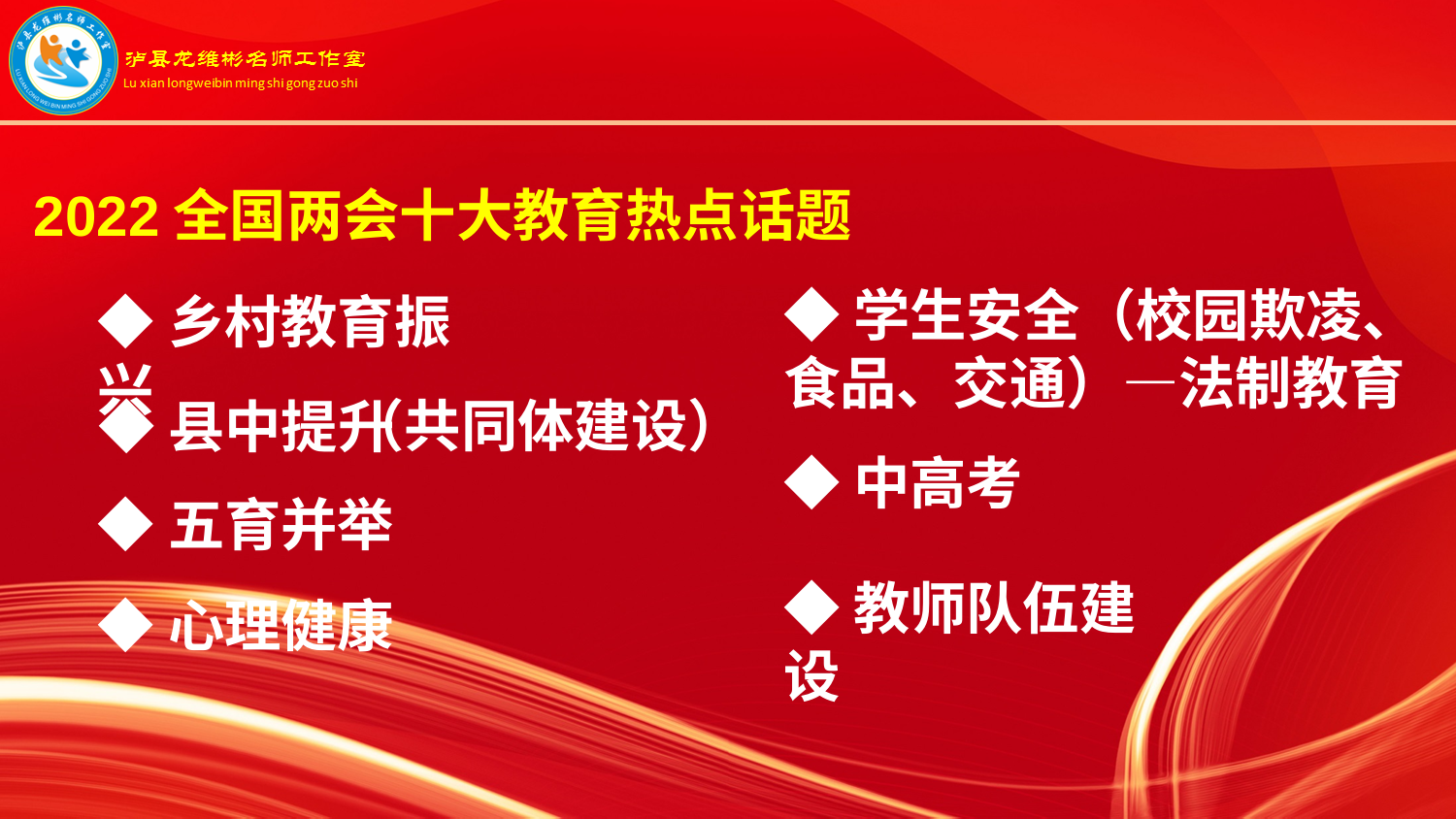

2022全国两会十大教育热点话题
◆学生安全（校园欺凌、食品、交通）—法制教育
◆乡村教育振兴
（共同体建设）
◆县中提升
◆中高考
◆五育并举
◆教师队伍建设
◆心理健康